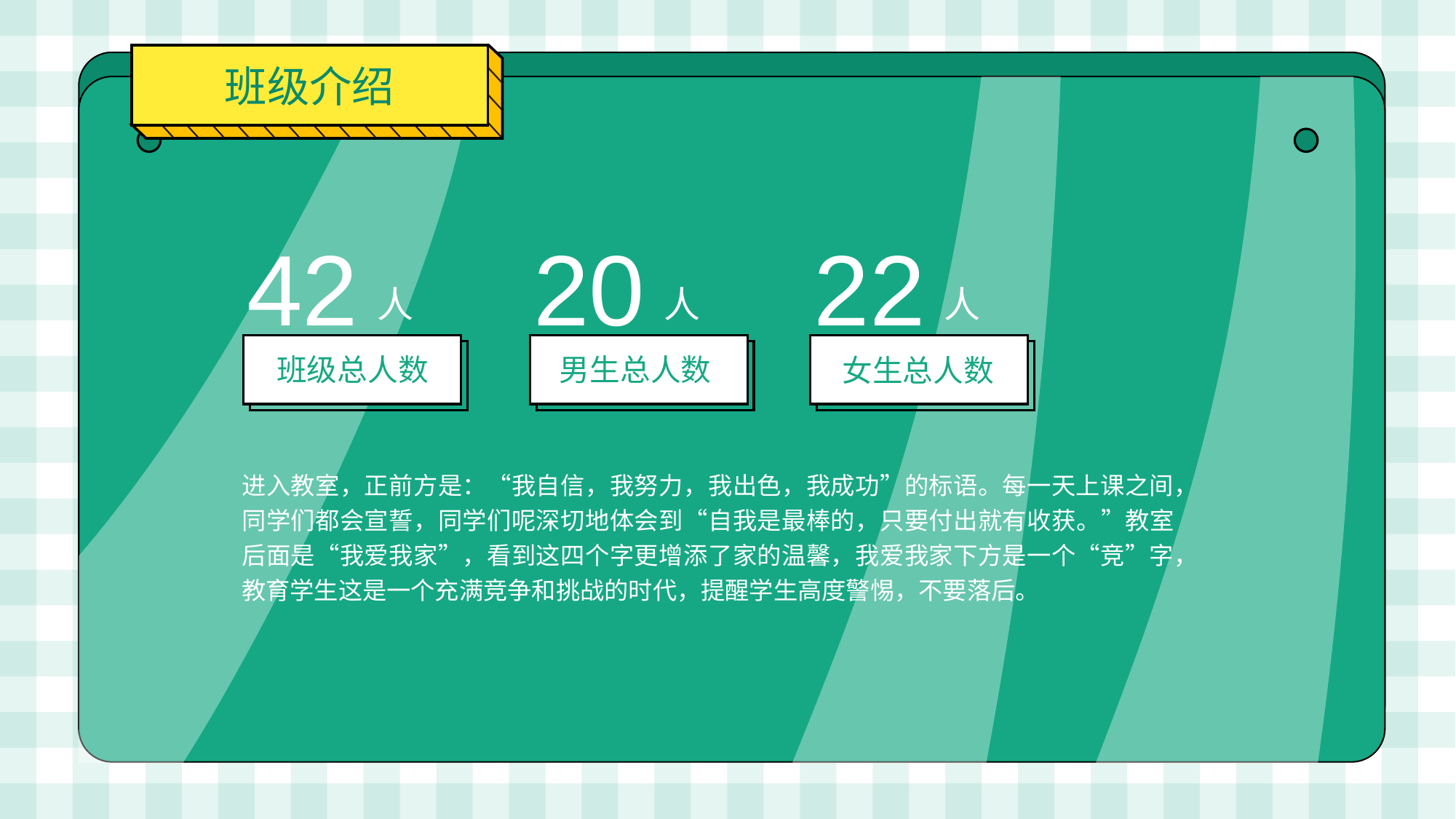

班级介绍
42
20
22
人
人
人

班级总人数
男生总人数
女生总人数
进入教室，正前方是：“我自信，我努力，我出色，我成功”的标语。每一天上课之间，同学们都会宣誓，同学们呢深切地体会到“自我是最棒的，只要付出就有收获。”教室后面是“我爱我家”，看到这四个字更增添了家的温馨，我爱我家下方是一个“竞”字，教育学生这是一个充满竞争和挑战的时代，提醒学生高度警惕，不要落后。